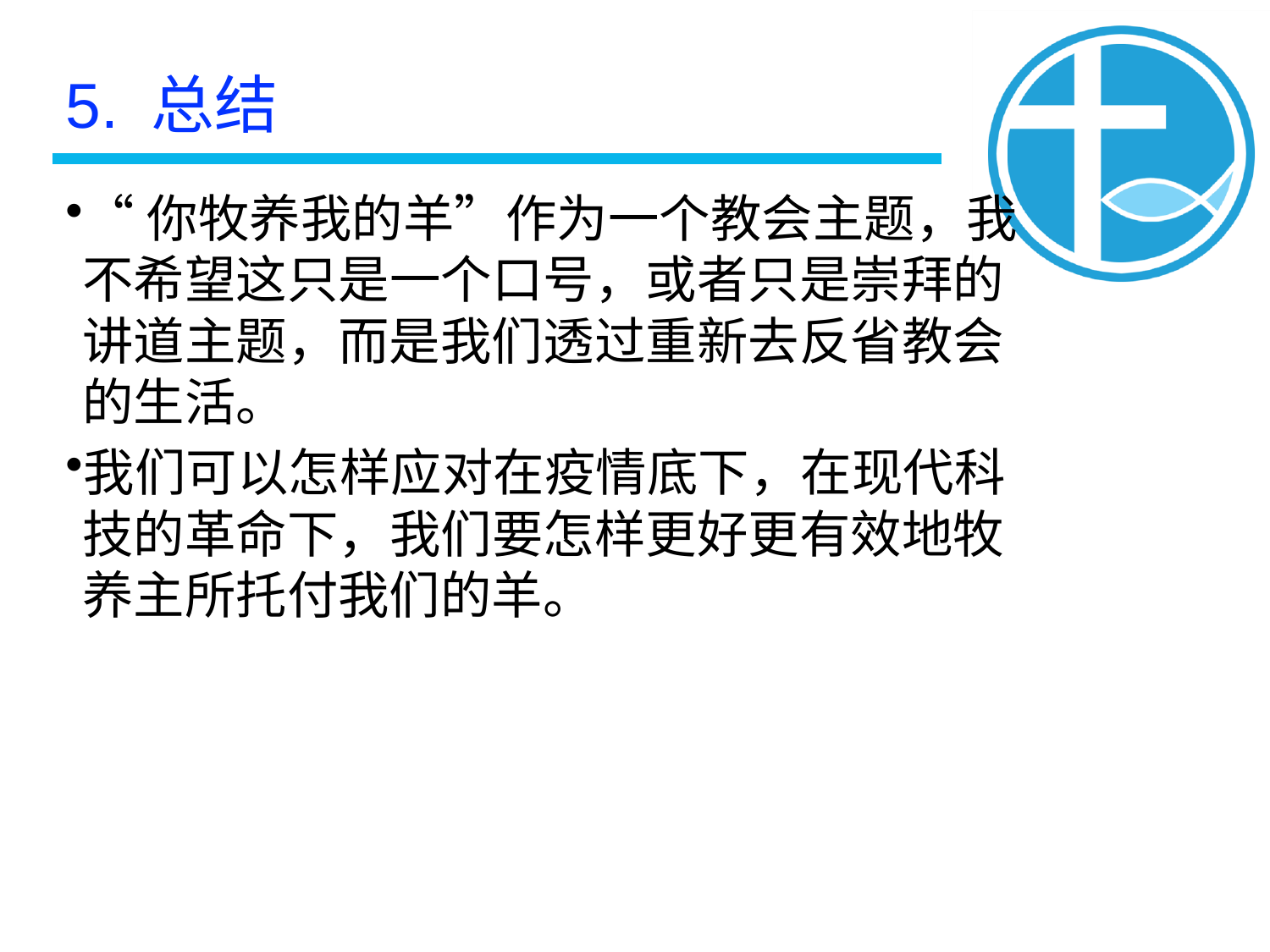

5. 总结
“你牧养我的羊”作为一个教会主题，我不希望这只是一个口号，或者只是崇拜的讲道主题，而是我们透过重新去反省教会的生活。
我们可以怎样应对在疫情底下，在现代科技的革命下，我们要怎样更好更有效地牧养主所托付我们的羊。